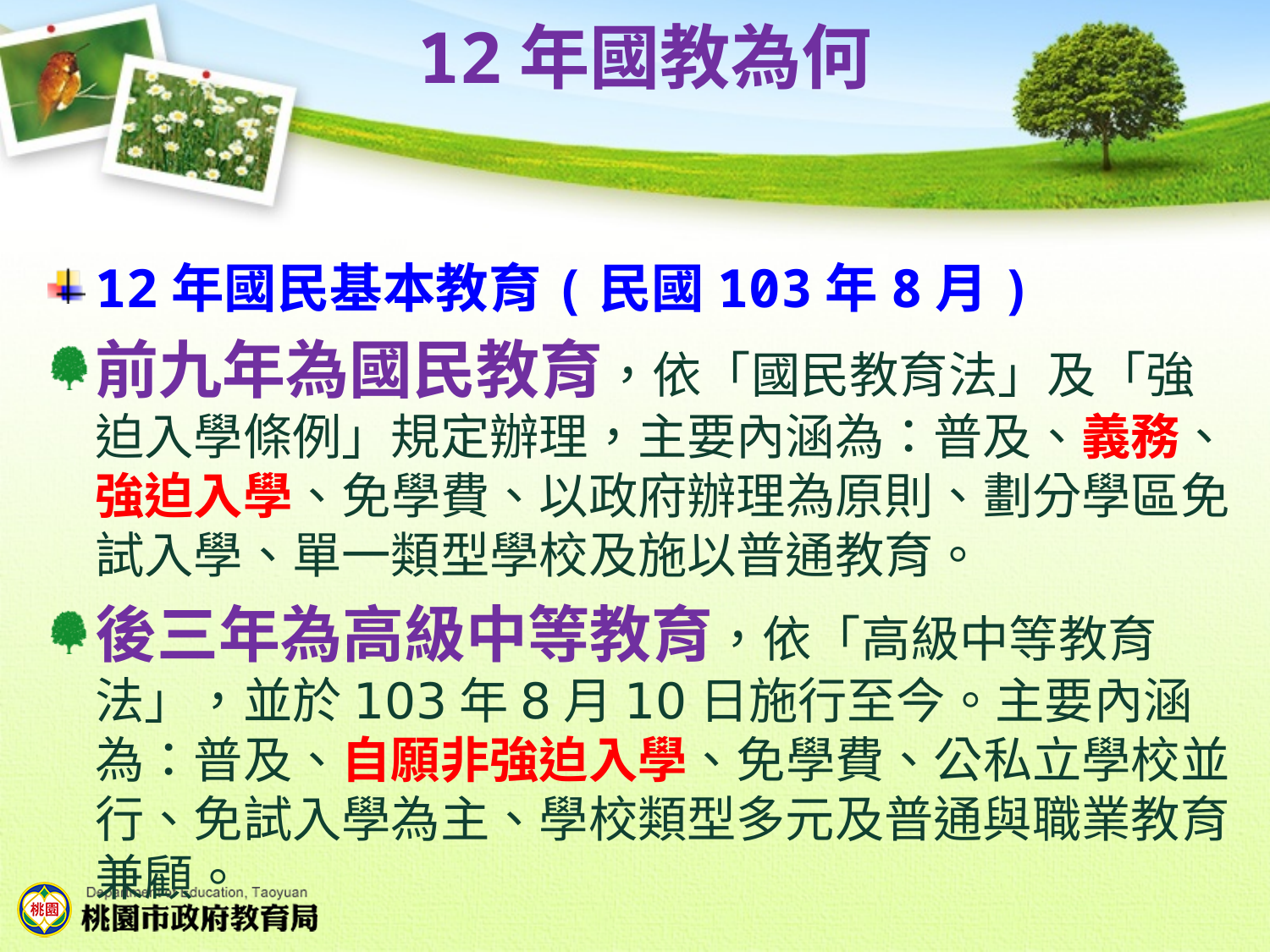

12年國教為何
12年國民基本教育(民國103年8月)
前九年為國民教育，依「國民教育法」及「強迫入學條例」規定辦理，主要內涵為：普及、義務、強迫入學、免學費、以政府辦理為原則、劃分學區免試入學、單一類型學校及施以普通教育。
後三年為高級中等教育，依「高級中等教育法」，並於103年8月10日施行至今。主要內涵為：普及、自願非強迫入學、免學費、公私立學校並行、免試入學為主、學校類型多元及普通與職業教育兼顧。